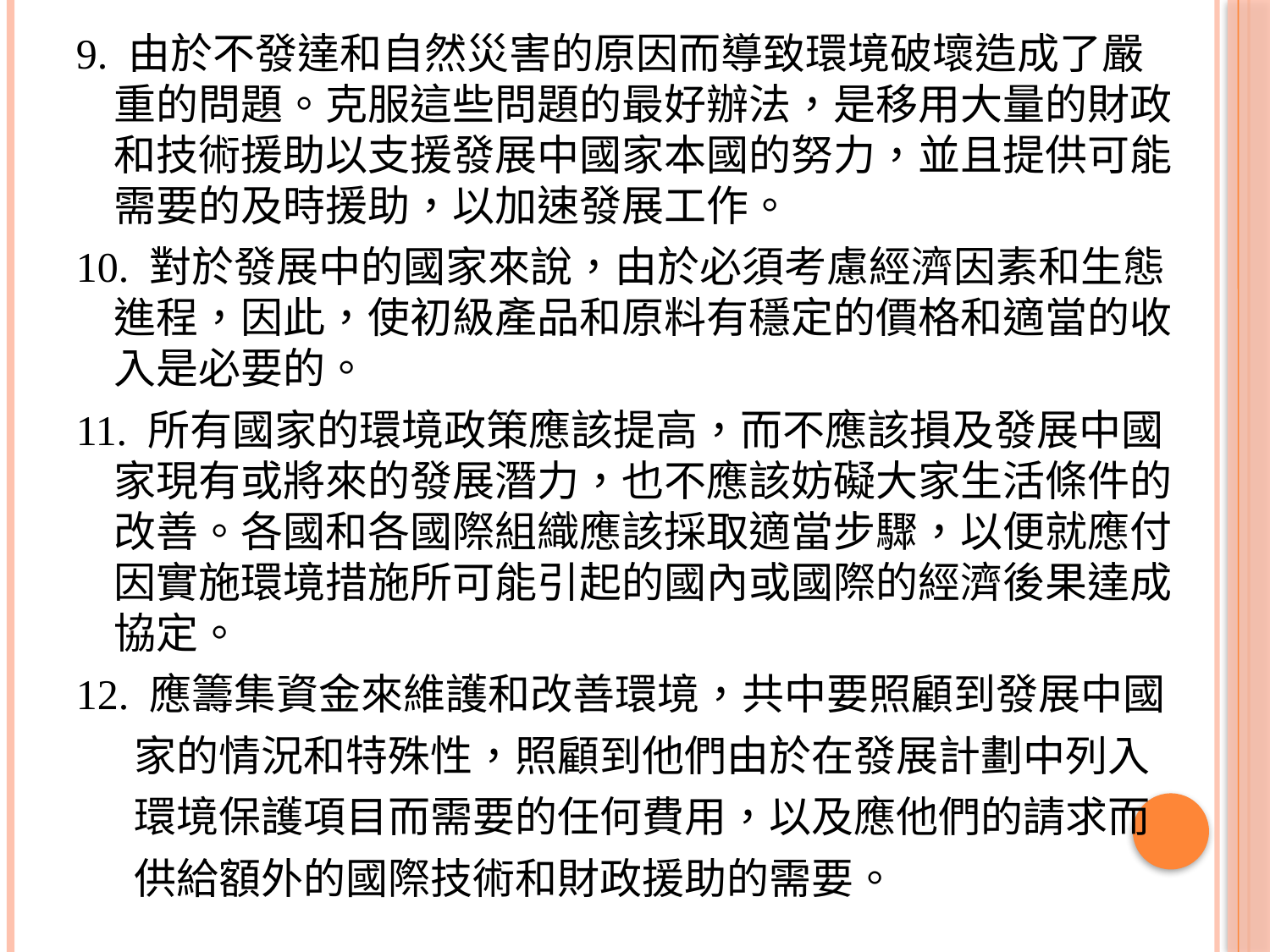

9. 由於不發達和自然災害的原因而導致環境破壞造成了嚴重的問題。克服這些問題的最好辦法，是移用大量的財政和技術援助以支援發展中國家本國的努力，並且提供可能需要的及時援助，以加速發展工作。
10. 對於發展中的國家來說，由於必須考慮經濟因素和生態進程，因此，使初級產品和原料有穩定的價格和適當的收入是必要的。
11. 所有國家的環境政策應該提高，而不應該損及發展中國  家現有或將來的發展潛力，也不應該妨礙大家生活條件的改善。各國和各國際組織應該採取適當步驟，以便就應付因實施環境措施所可能引起的國內或國際的經濟後果達成協定。
12. 應籌集資金來維護和改善環境，共中要照顧到發展中國
     家的情況和特殊性，照顧到他們由於在發展計劃中列入
     環境保護項目而需要的任何費用，以及應他們的請求而
     供給額外的國際技術和財政援助的需要。